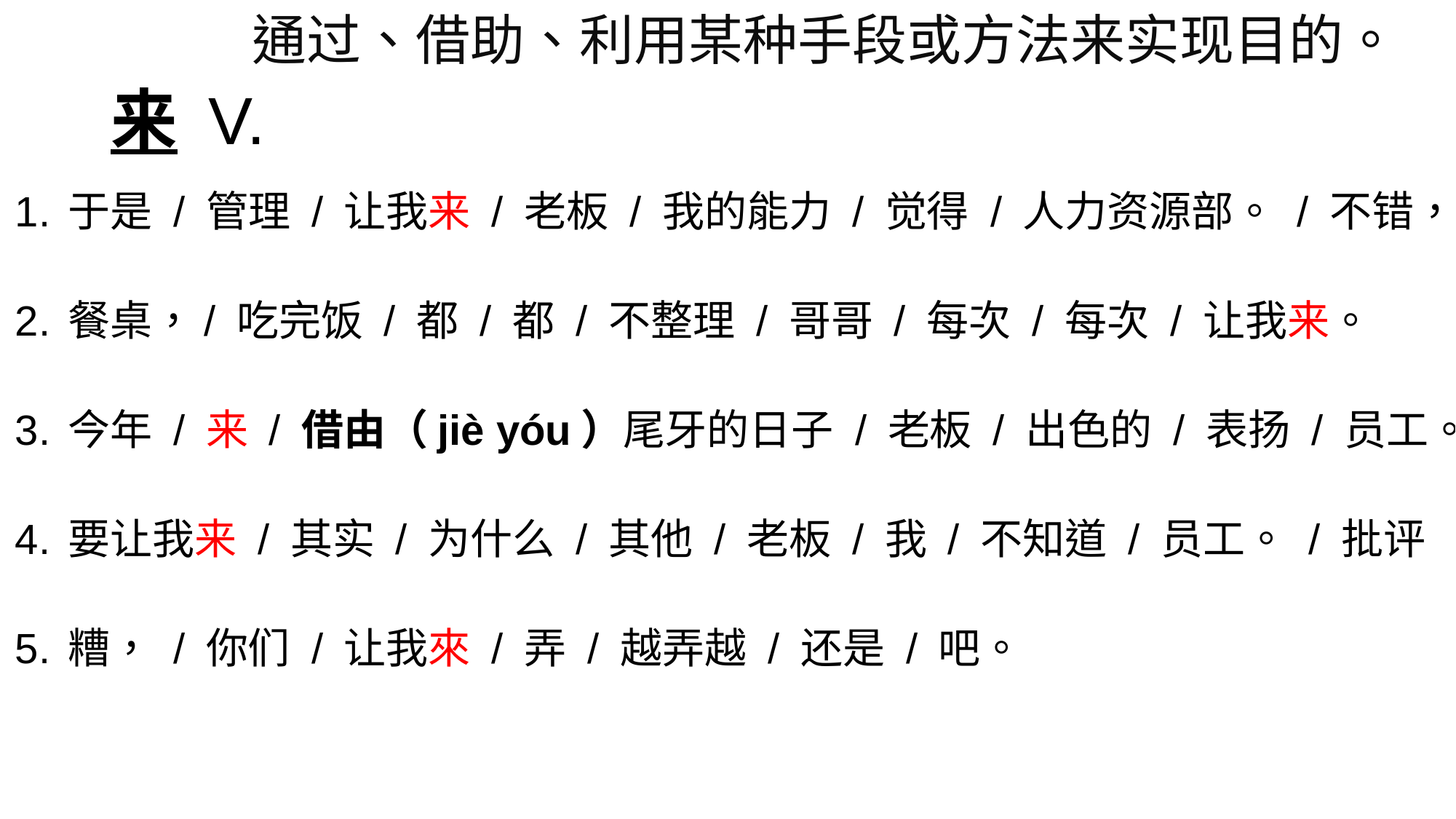

通过、借助、利用某种手段或方法来实现目的。
# 来 V.
于是 / 管理 / 让我来 / 老板 / 我的能力 / 觉得 / 人力资源部。 / 不错，

餐桌，/ 吃完饭 / 都 / 都 / 不整理 / 哥哥 / 每次 / 每次 / 让我来。

今年 / 来 / 借由（jiè yóu）尾牙的日子 / 老板 / 出色的 / 表扬 / 员工。

要让我来 / 其实 / 为什么 / 其他 / 老板 / 我 / 不知道 / 员工。 / 批评

糟， / 你们 / 让我來 / 弄 / 越弄越 / 还是 / 吧。